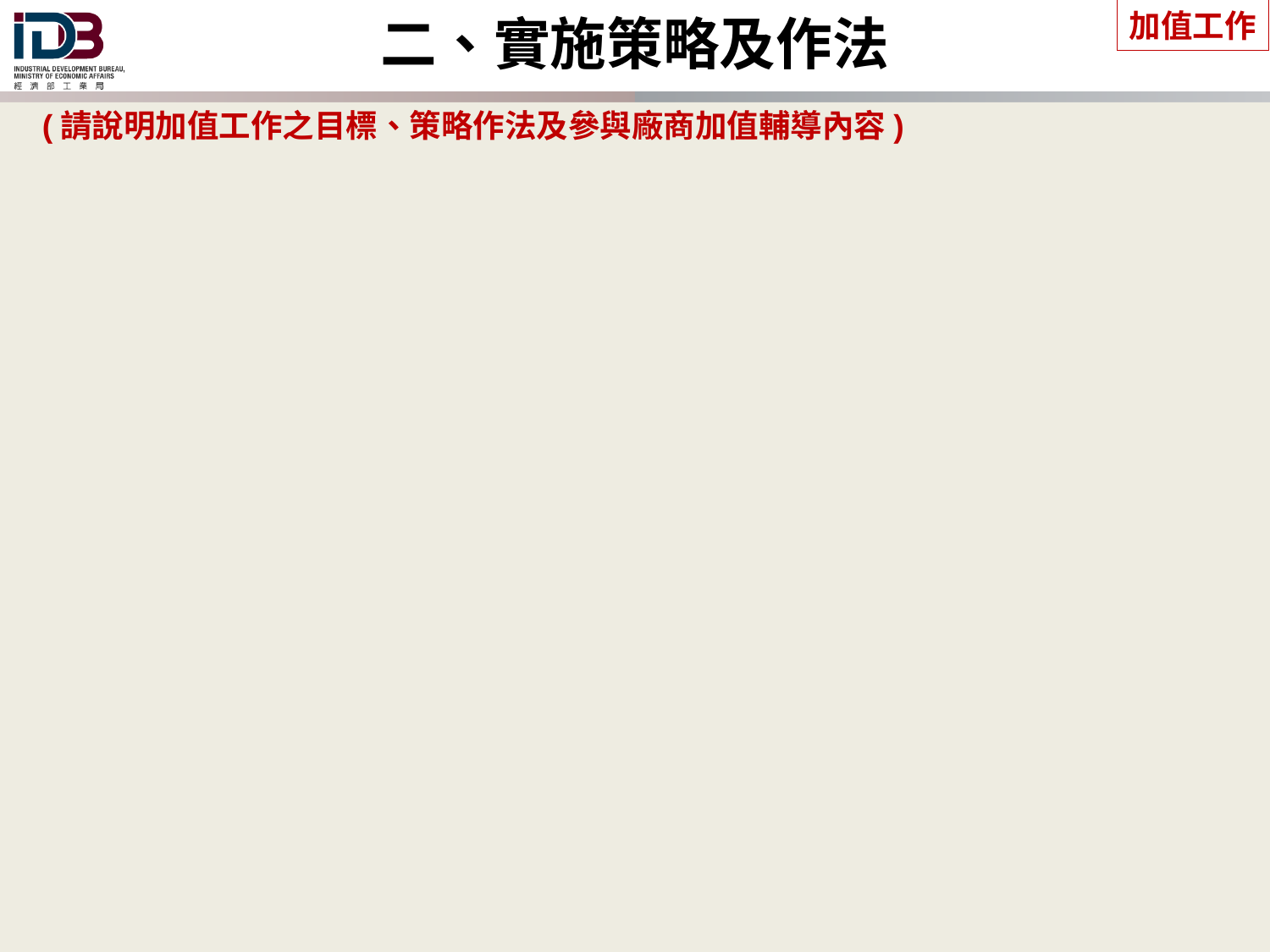

加值工作
二、實施策略及作法
(請說明加值工作之目標、策略作法及參與廠商加值輔導內容)